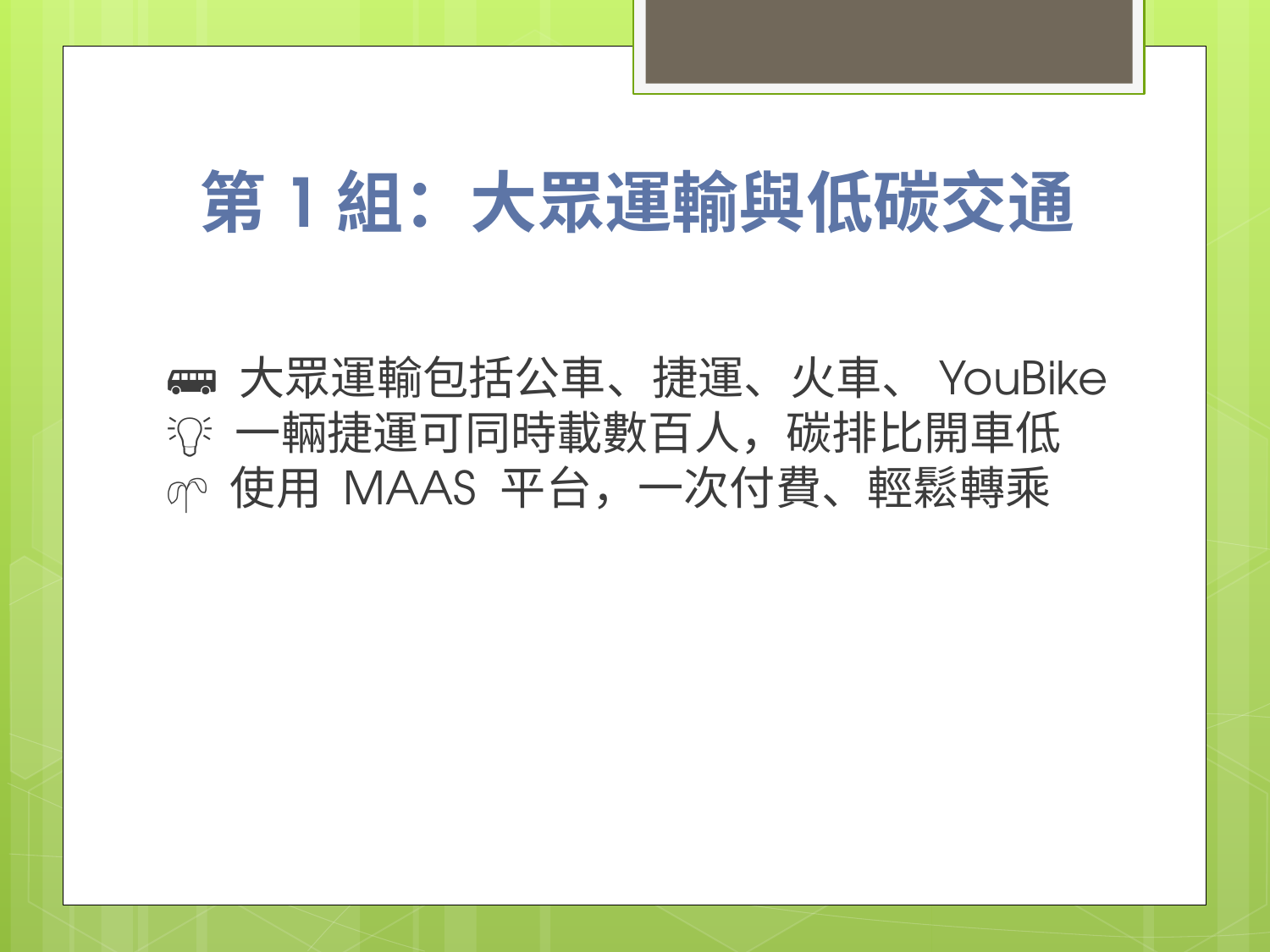

第1組：大眾運輸與低碳交通

🚌 大眾運輸包括公車、捷運、火車、YouBike
💡 一輛捷運可同時載數百人，碳排比開車低
🌱 使用 MAAS 平台，一次付費、輕鬆轉乘